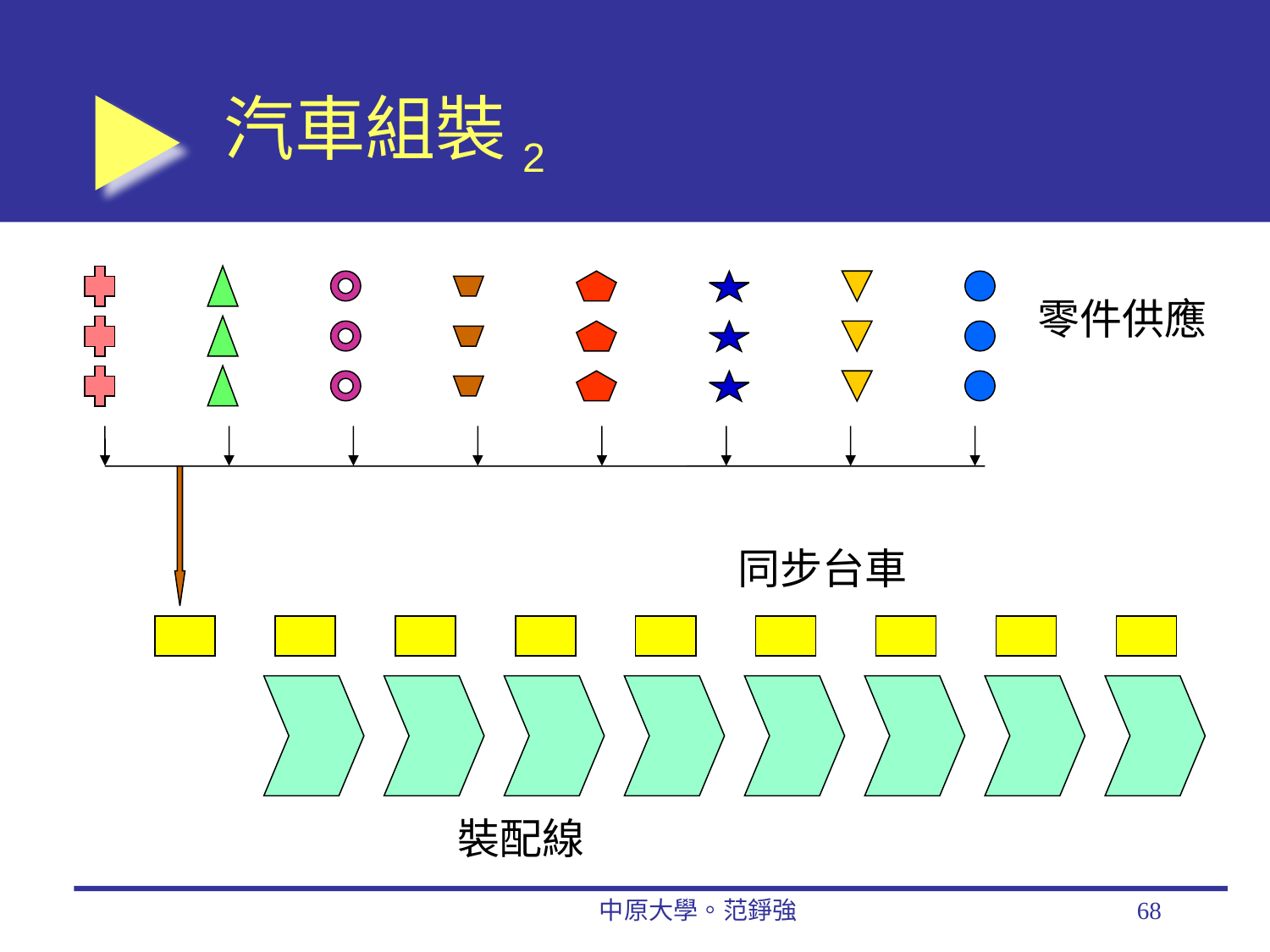

# 汽車組裝2

零件供應

同步台車

裝配線
中原大學。范錚強
68